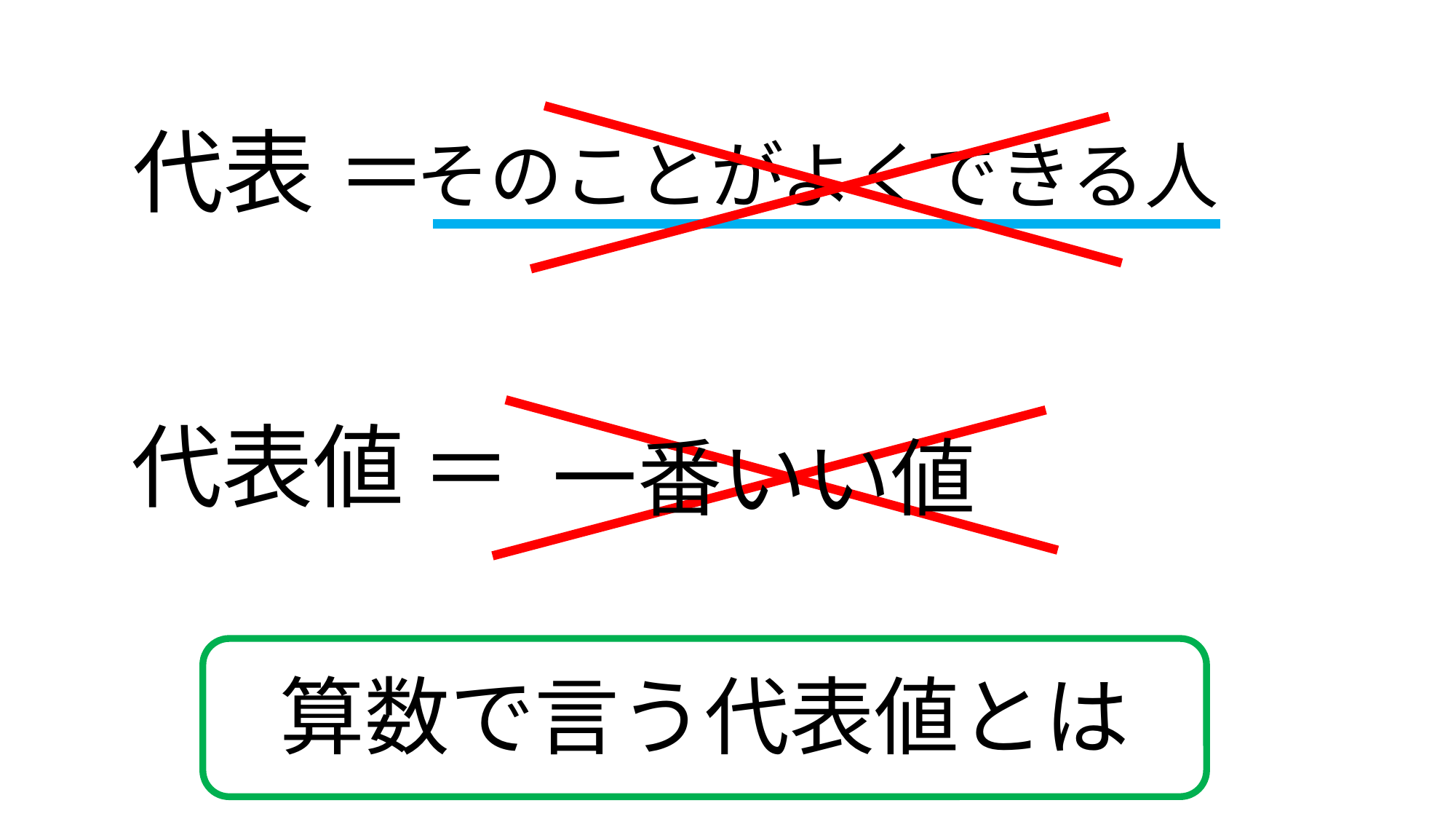

そのことがよくできる人
代表
＝
＝
代表値
一番いい値
算数で言う代表値とは